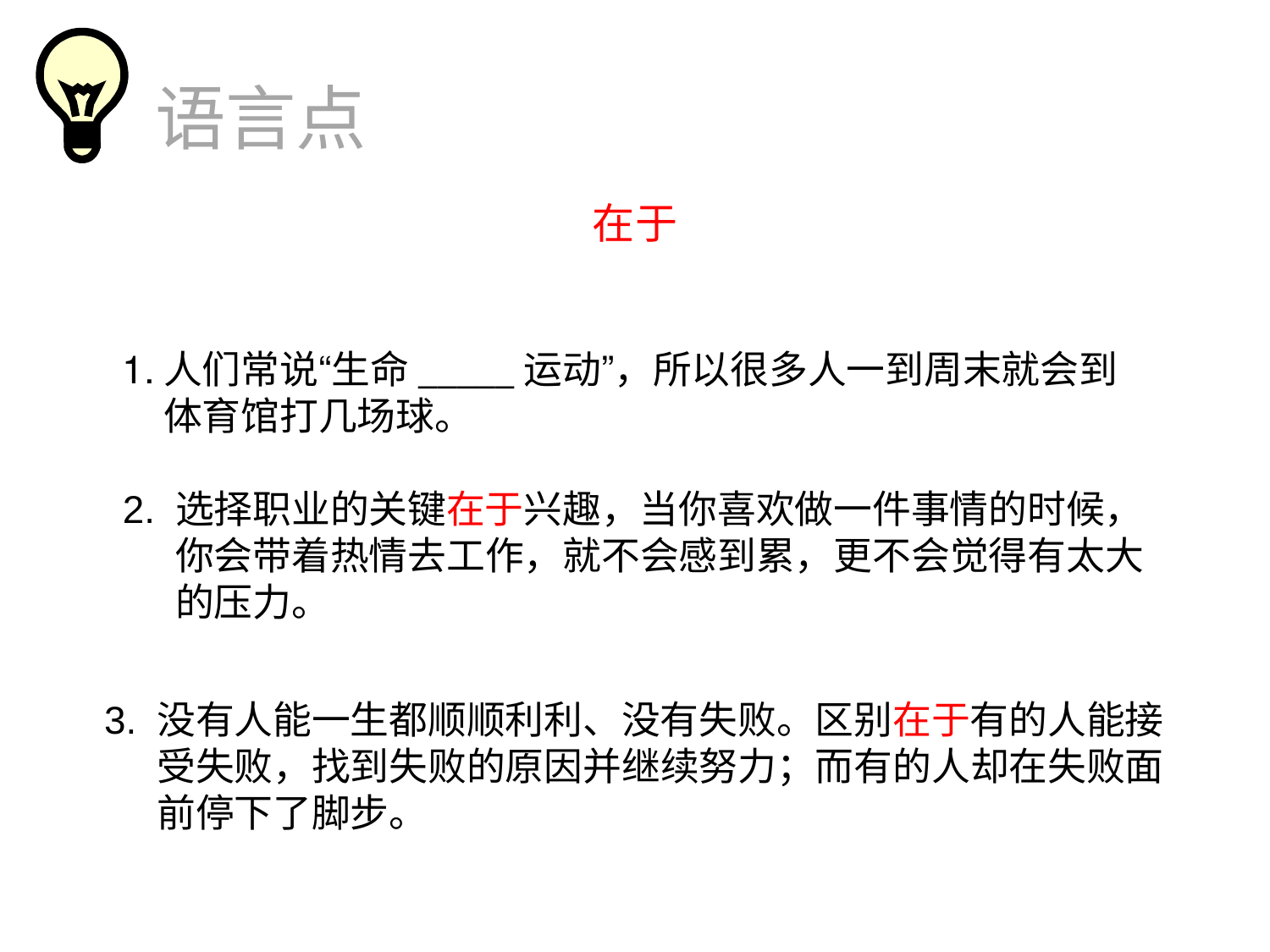

语言点
在于
人们常说“生命_____运动”，所以很多人一到周末就会到体育馆打几场球。
2. 选择职业的关键在于兴趣，当你喜欢做一件事情的时候，
    你会带着热情去工作，就不会感到累，更不会觉得有太大
    的压力。
3. 没有人能一生都顺顺利利、没有失败。区别在于有的人能接
    受失败，找到失败的原因并继续努力；而有的人却在失败面
    前停下了脚步。